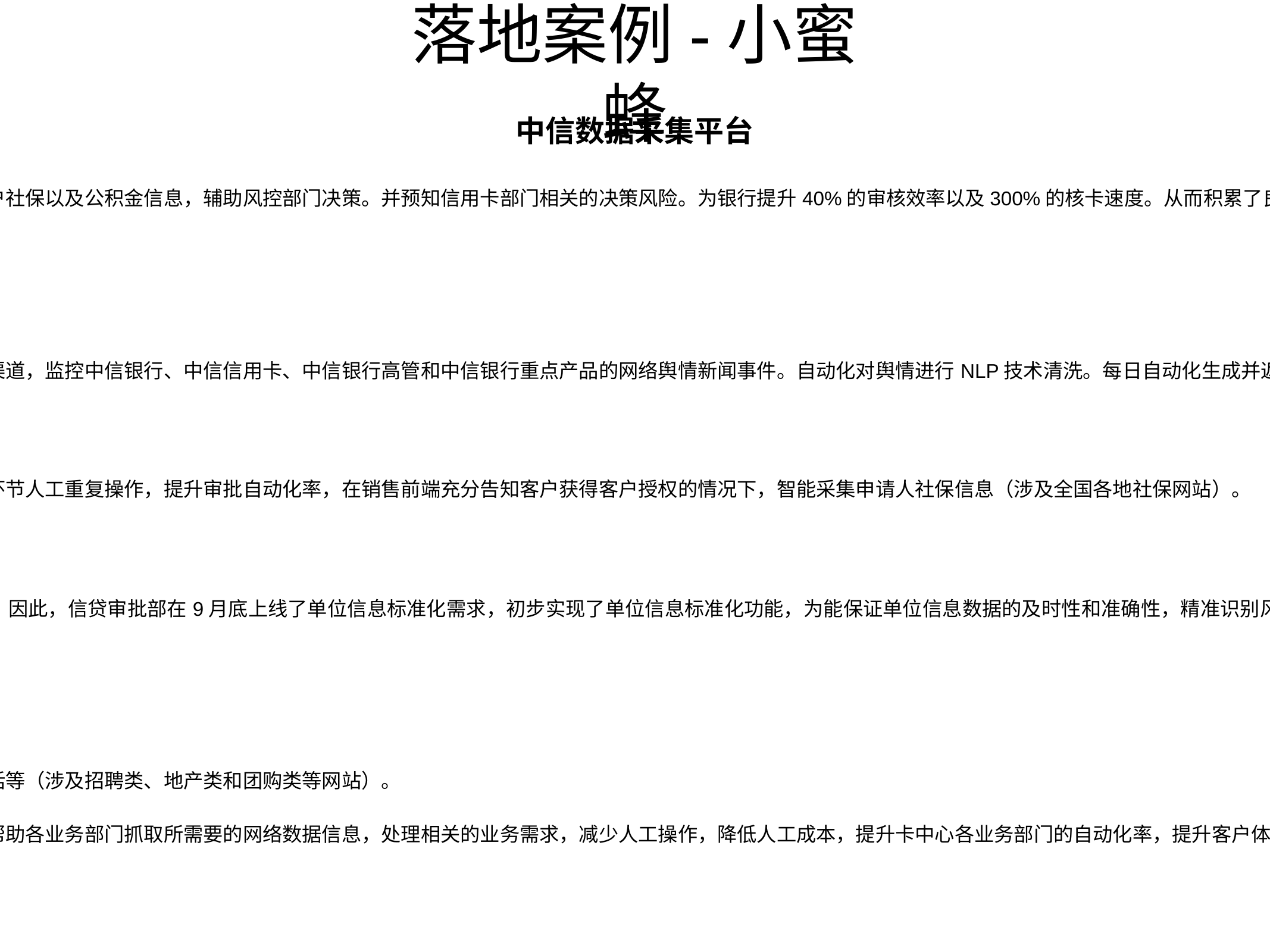

# 落地案例-小蜜蜂
中信数据采集平台

通过高并发，大吞吐、稳定的自动化采集技术，帮助中信银行自动化的收集用户社保以及公积金信息，辅助风控部门决策。并预知信用卡部门相关的决策风险。为银行提升40%的审核效率以及300%的核卡速度。从而积累了良好的口碑。
我们的主要实现了以下功能：
(1) 品牌舆情监控和分析
通过采集微信公众号、微博、四大主流资讯网站、政务网站等互联网新闻数据渠道，监控中信银行、中信信用卡、中信银行高管和中信银行重点产品的网络舆情新闻事件。自动化对舆情进行NLP技术清洗。每日自动化生成并返回相关舆情分析报告。
(2) 智能抓取社保信息
为优化销售端分中心社保专案进件流程，提升客户体验，同时减少审批端审核环节人工重复操作，提升审批自动化率，在销售前端充分告知客户获得客户授权的情况下，智能采集申请人社保信息（涉及全国各地社保网站）。
(3) 定期清洗企业工商信息
目前，单位信息完整性及有效性在风险防控及效率提升中起着至关重要的作用。因此，信贷审批部在9月底上线了单位信息标准化需求，初步实现了单位信息标准化功能，为能保证单位信息数据的及时性和准确性，精准识别风险，需定期采集、清洗、更新、完善网络上单位相关信息（涉及一些企业信息的网站）。
(4) 业务环节网查信息
当前审批流程中需各人工岗采集、处理大量的网查信息，如网查单位地址及电话等（涉及招聘类、地产类和团购类等网站）。
随着信息技术的飞速发展，在当前人工智能背景下，借助智能抓取技术，通过帮助各业务部门抓取所需要的网络数据信息，处理相关的业务需求，减少人工操作，降低人工成本，提升卡中心各业务部门的自动化率，提升客户体验，助力中信信用卡卡中心“三年三倍增”的战略目标。